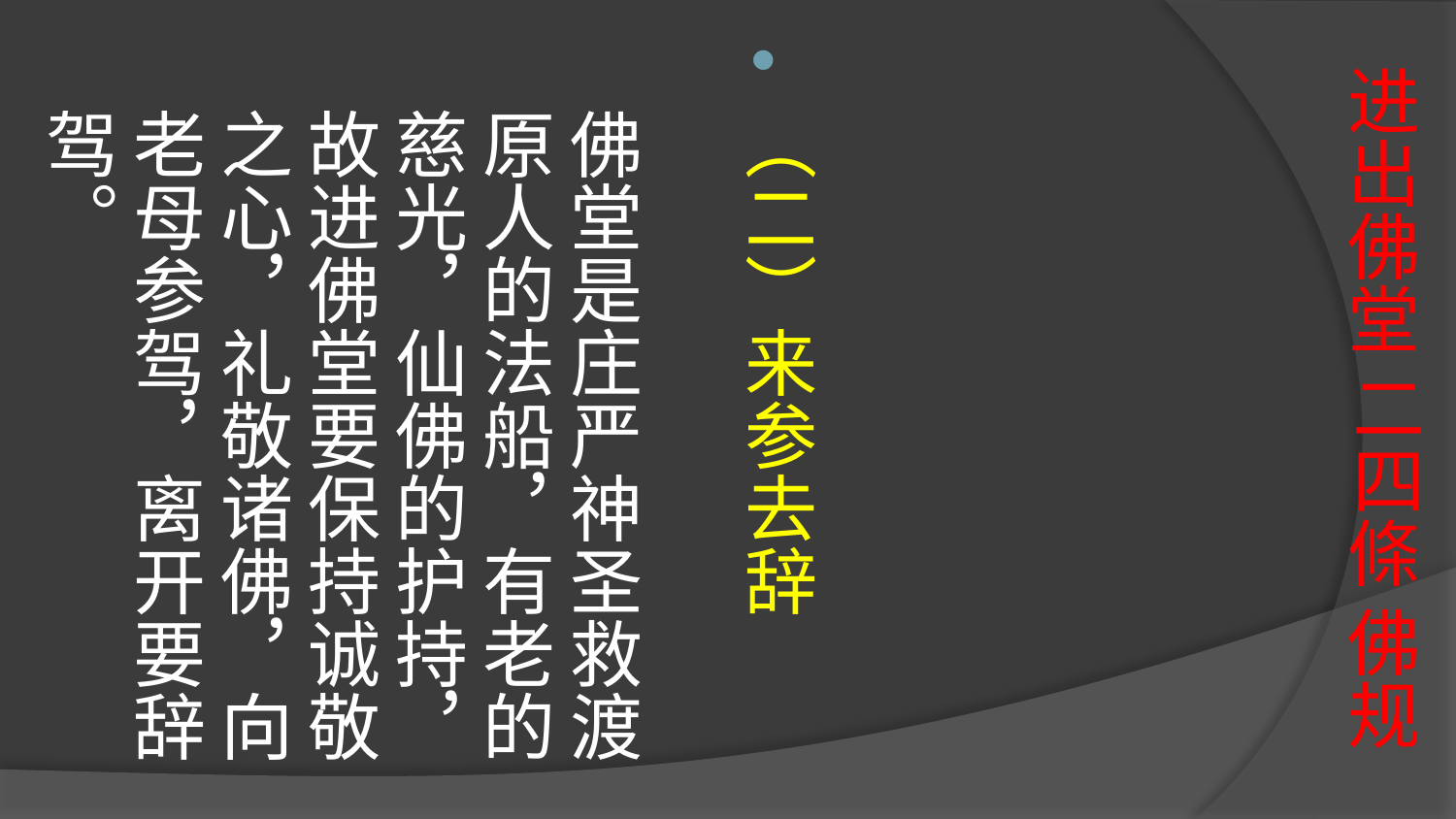

# 进出佛堂 二四條 佛规
（二）来参去辞
佛堂是庄严神圣救渡原人的法船，有老的慈光，仙佛的护持，故进佛堂要保持诚敬之心，礼敬诸佛，向老母参驾，离开要辞驾。